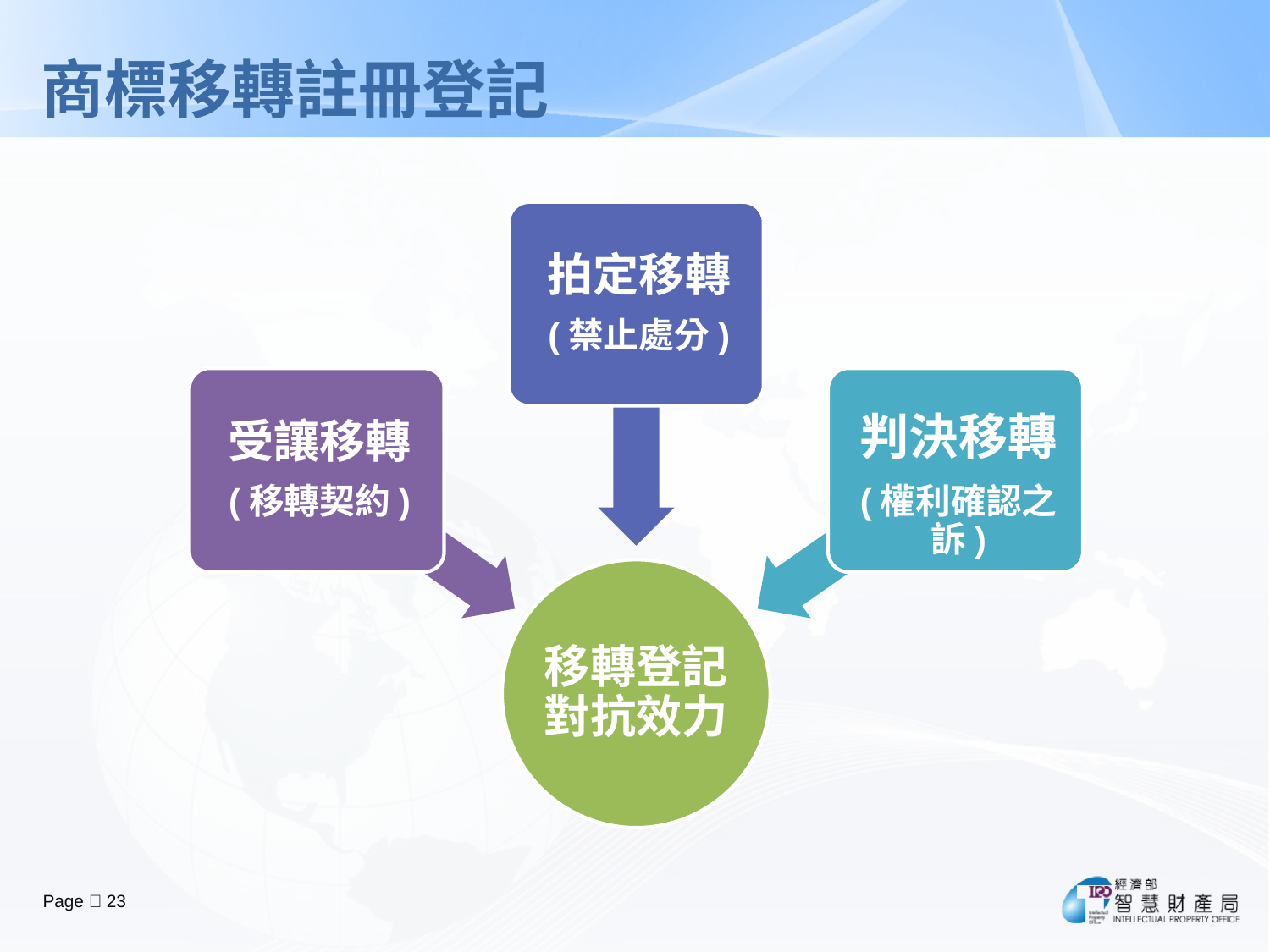

商標移轉註冊登記
移轉登記對抗效力
受讓移轉
(移轉契約)
拍定移轉
(禁止處分)

判決移轉
(權利確認之訴)